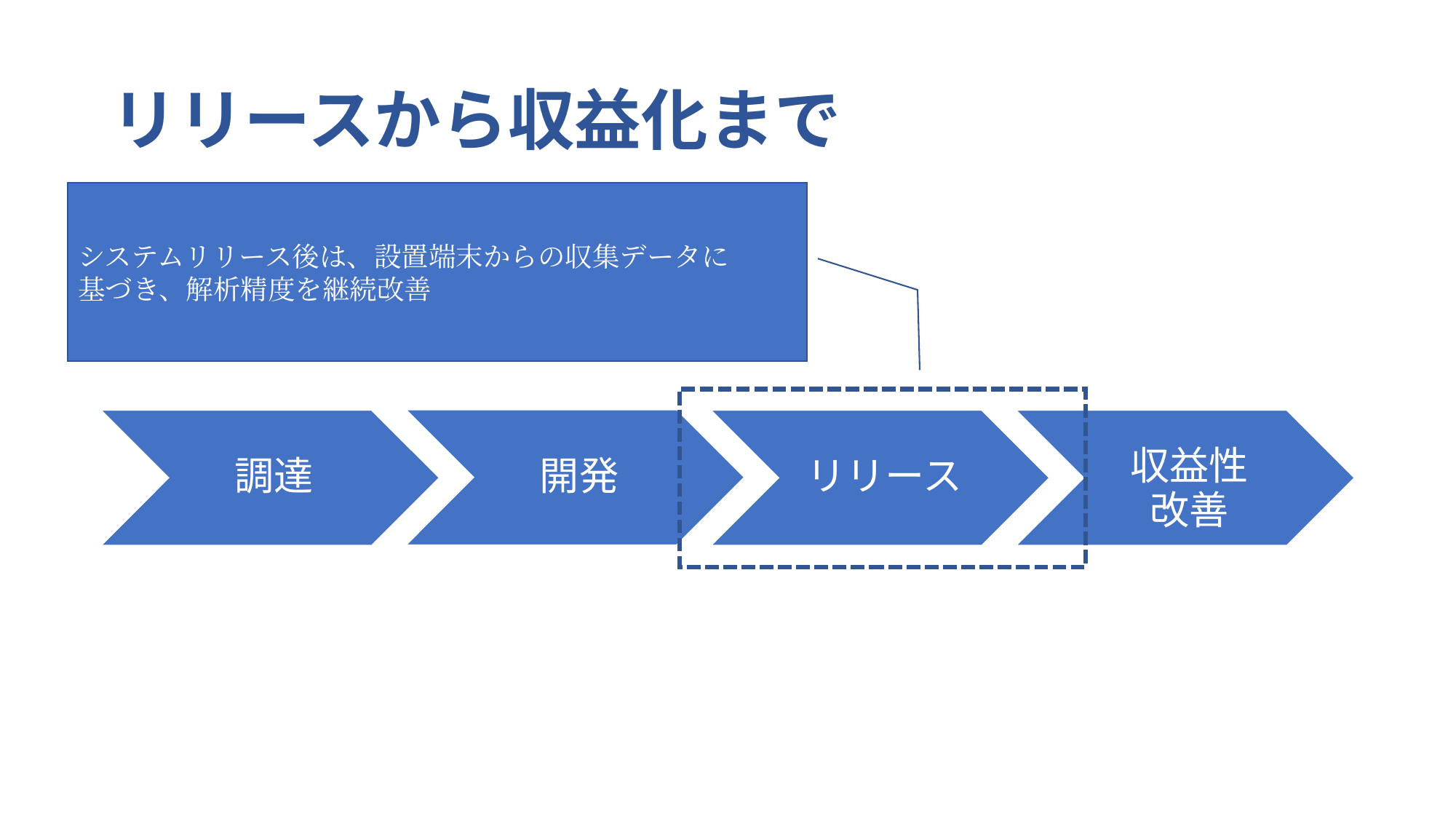

# リリースから収益化まで
システムリリース後は、設置端末からの収集データに
基づき、解析精度を継続改善
調達
開発
リリース
収益性
改善